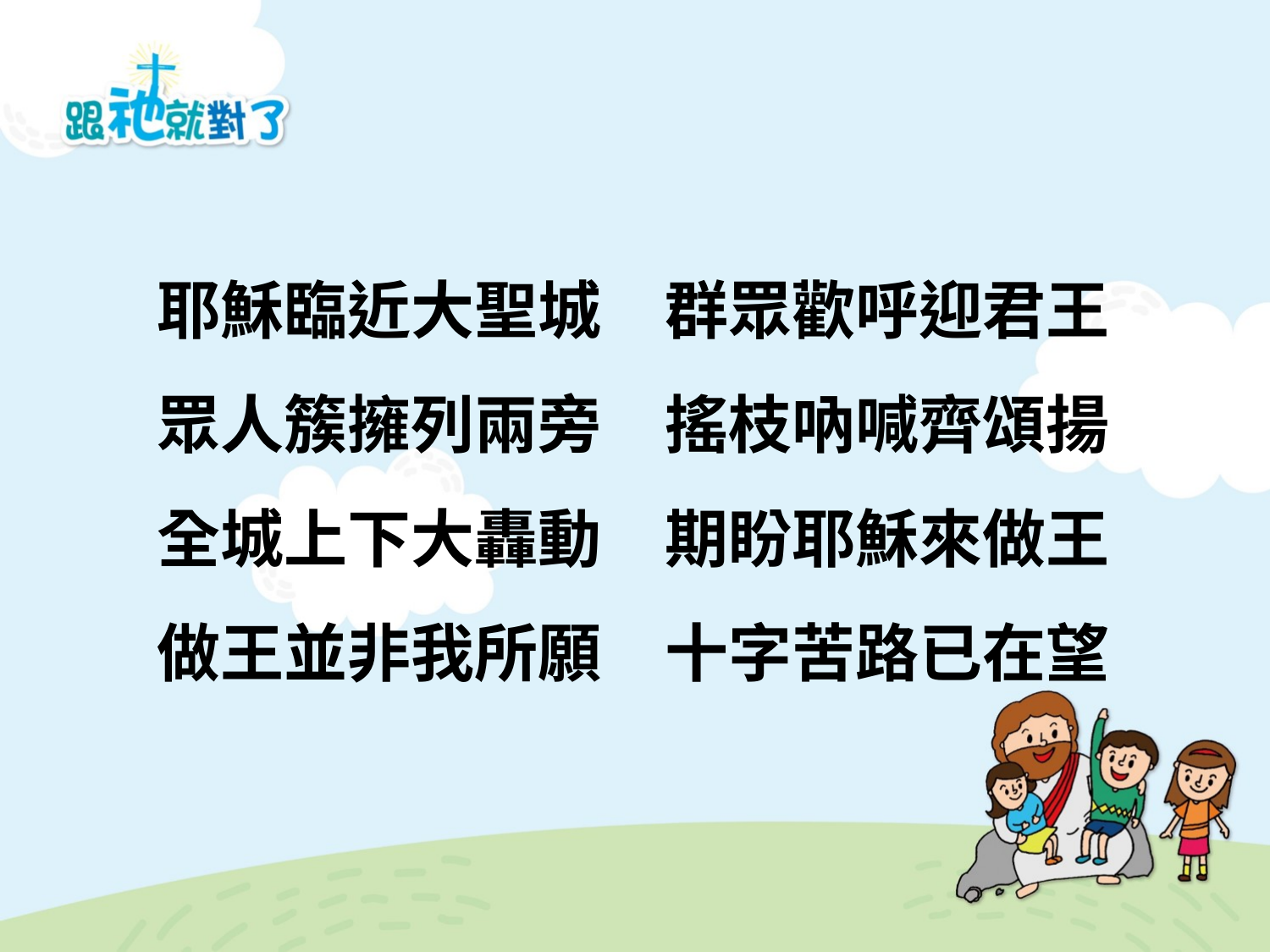

耶穌臨近大聖城　群眾歡呼迎君王
眾人簇擁列兩旁　搖枝吶喊齊頌揚
全城上下大轟動　期盼耶穌來做王
做王並非我所願　十字苦路已在望